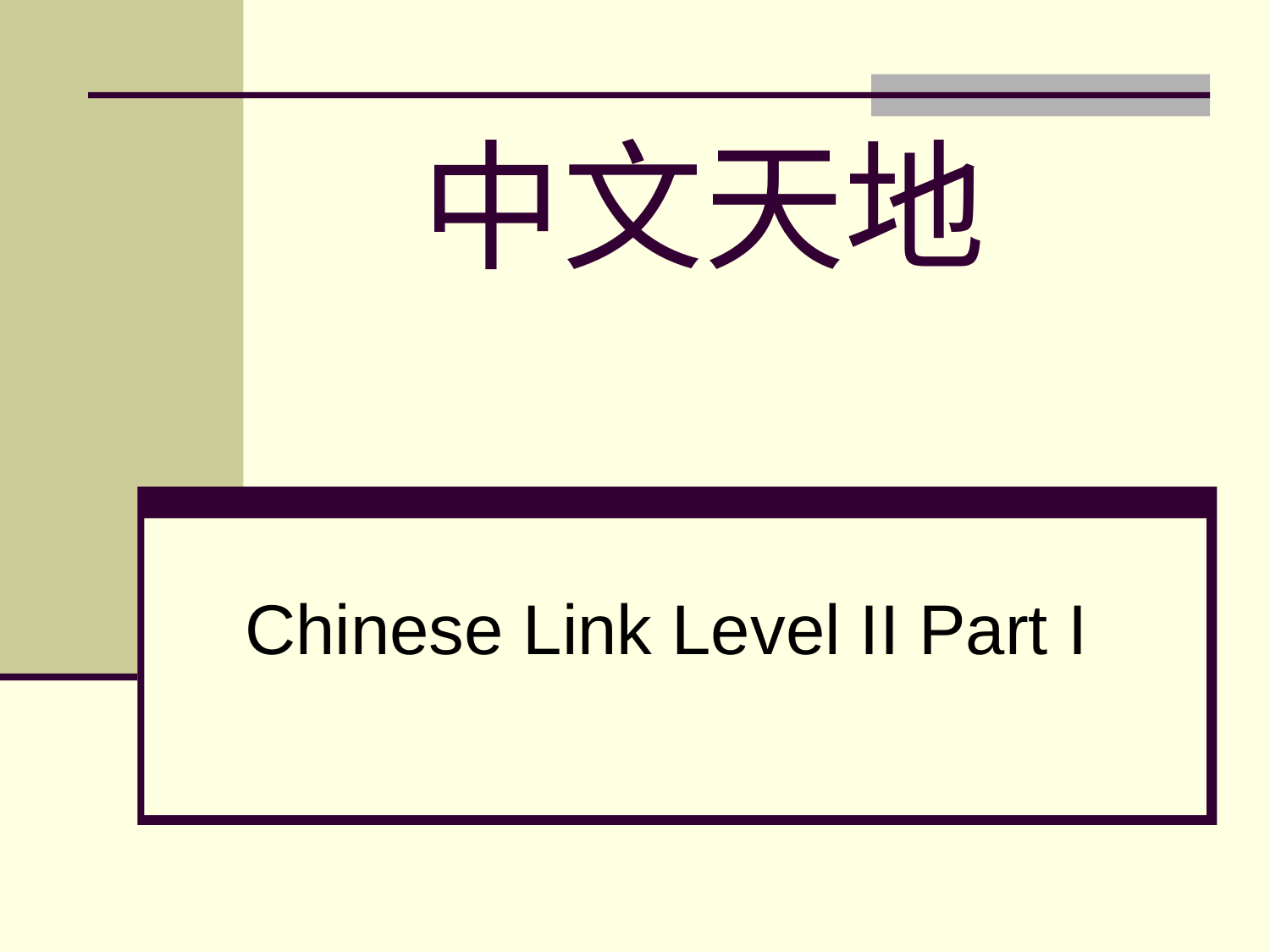

# 中文天地
Chinese Link Level II Part I